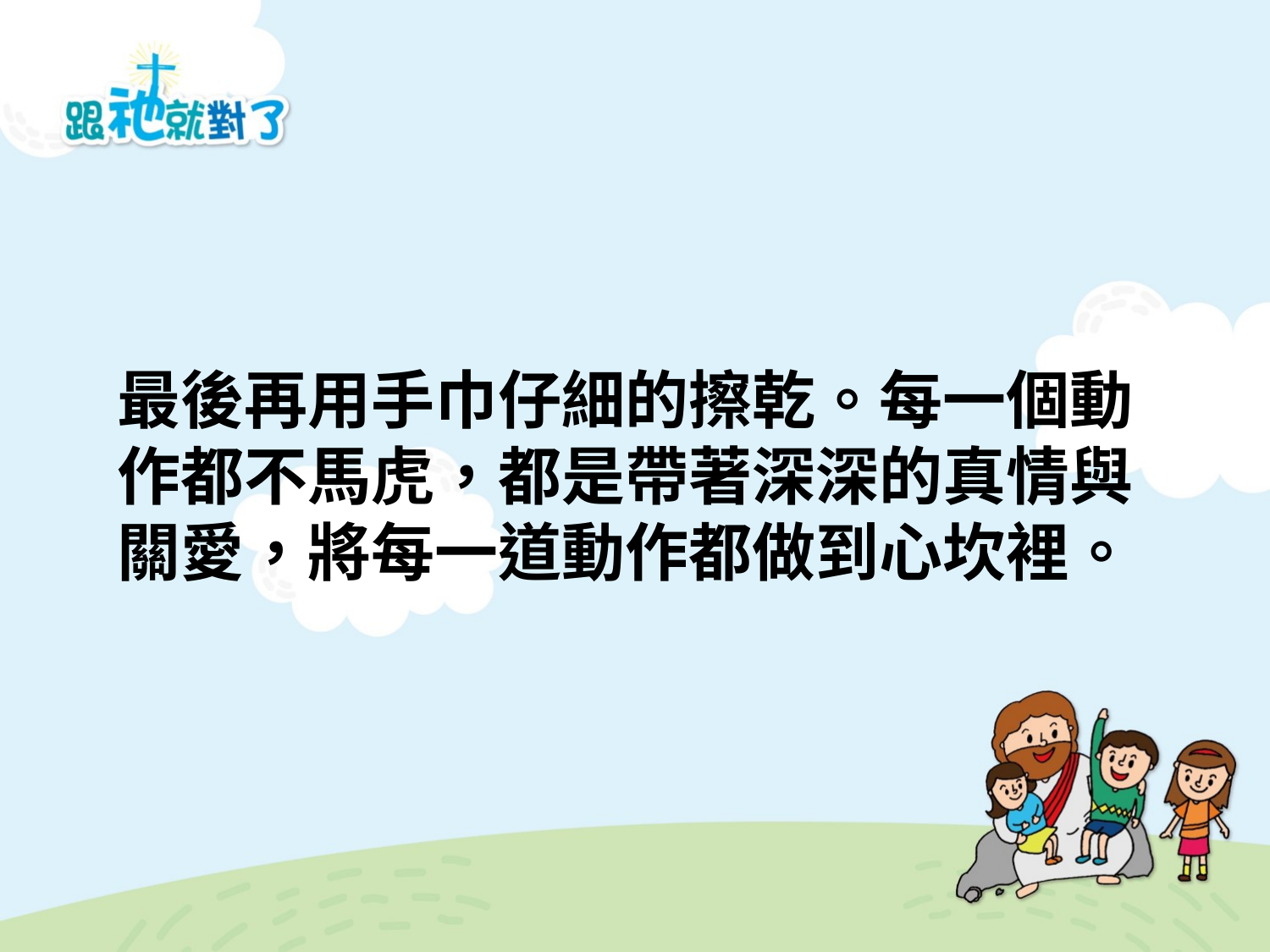

最後再用手巾仔細的擦乾。每一個動作都不馬虎，都是帶著深深的真情與關愛，將每一道動作都做到心坎裡。